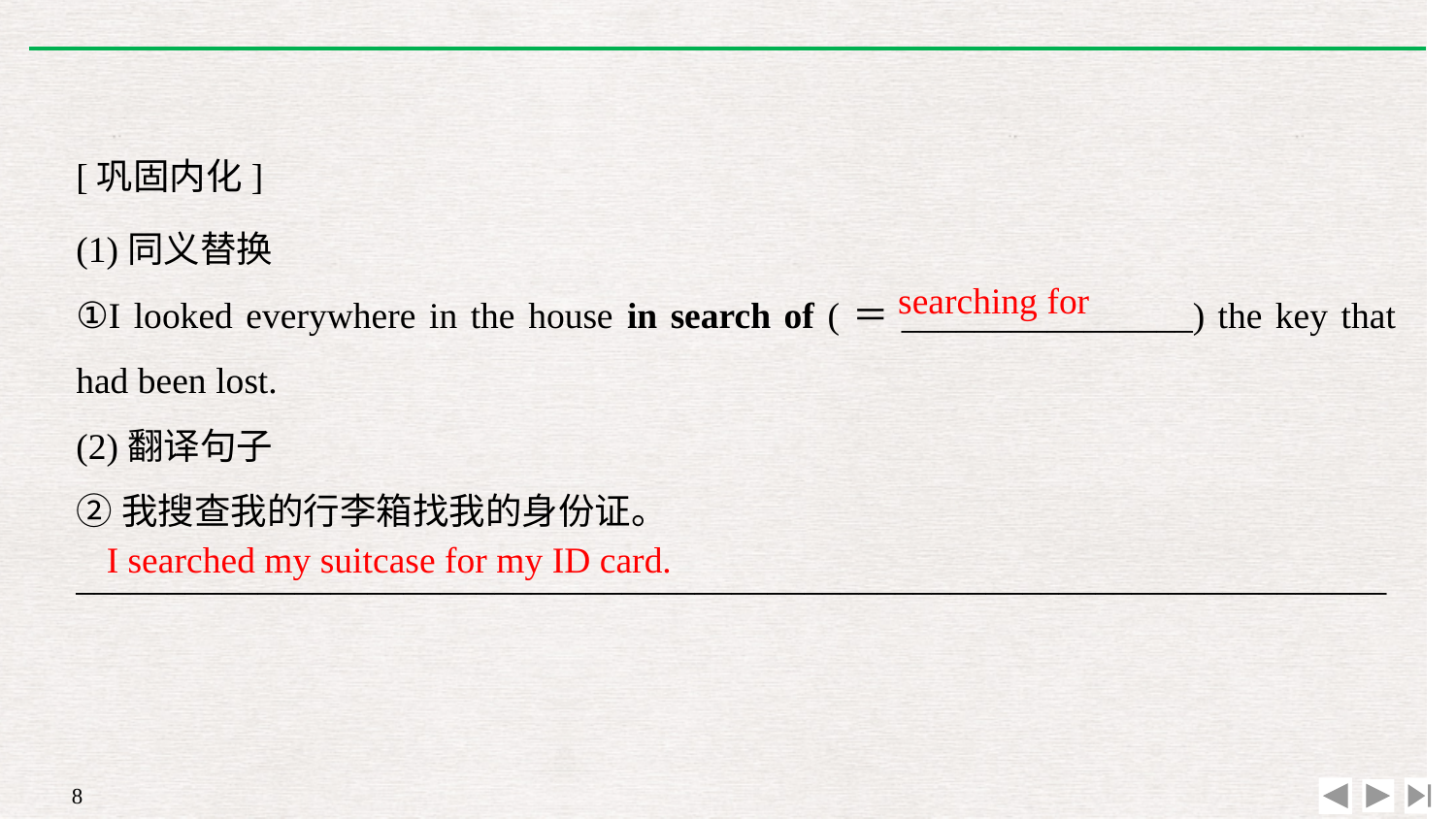

[巩固内化]
(1)同义替换
①I looked everywhere in the house in search of (＝________________) the key that had been lost.
(2)翻译句子
②我搜查我的行李箱找我的身份证。
________________________________________________________________________
searching for
I searched my suitcase for my ID card.